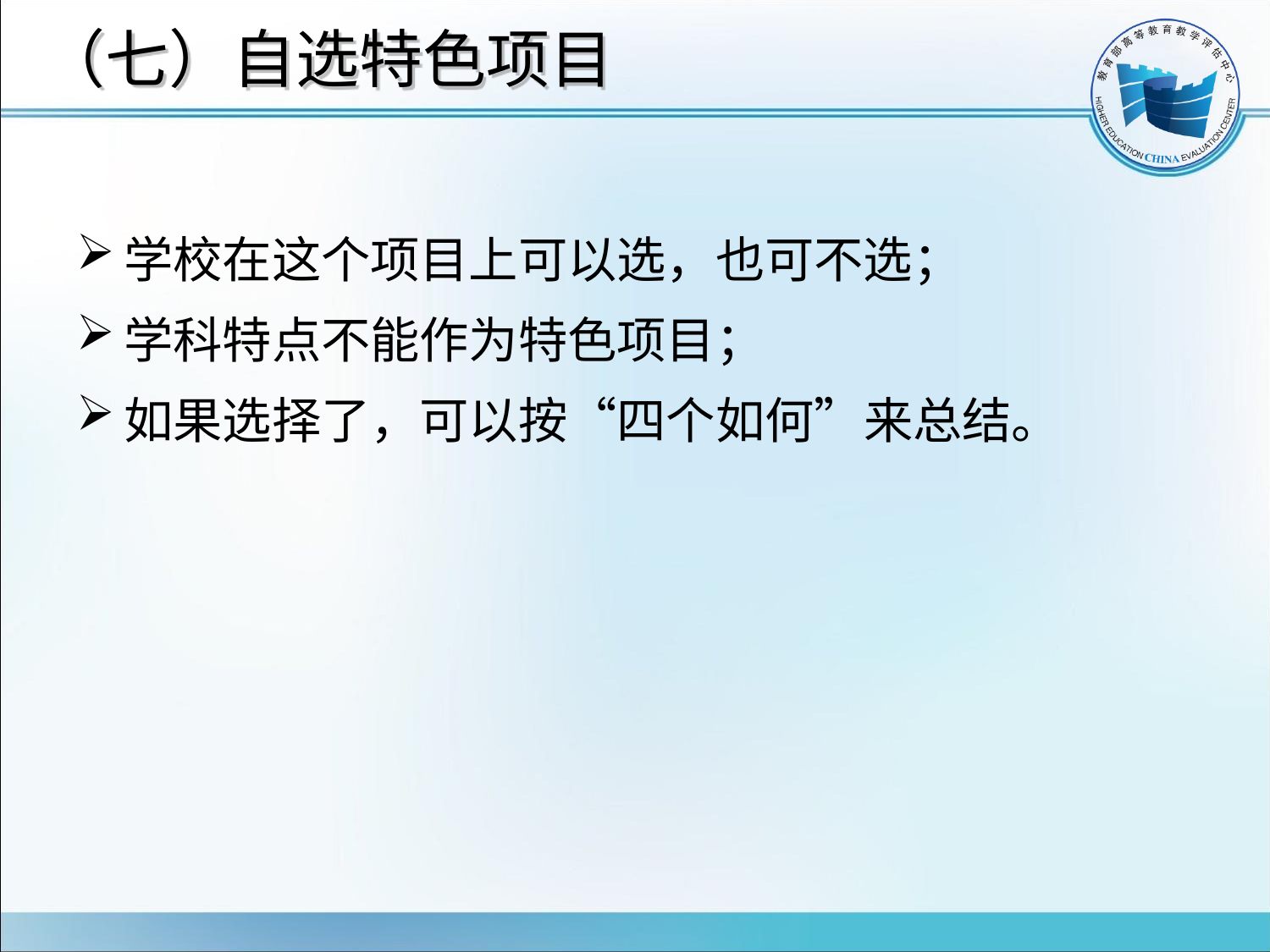

# （七）自选特色项目
学校在这个项目上可以选，也可不选；
学科特点不能作为特色项目；
如果选择了，可以按“四个如何”来总结。

56